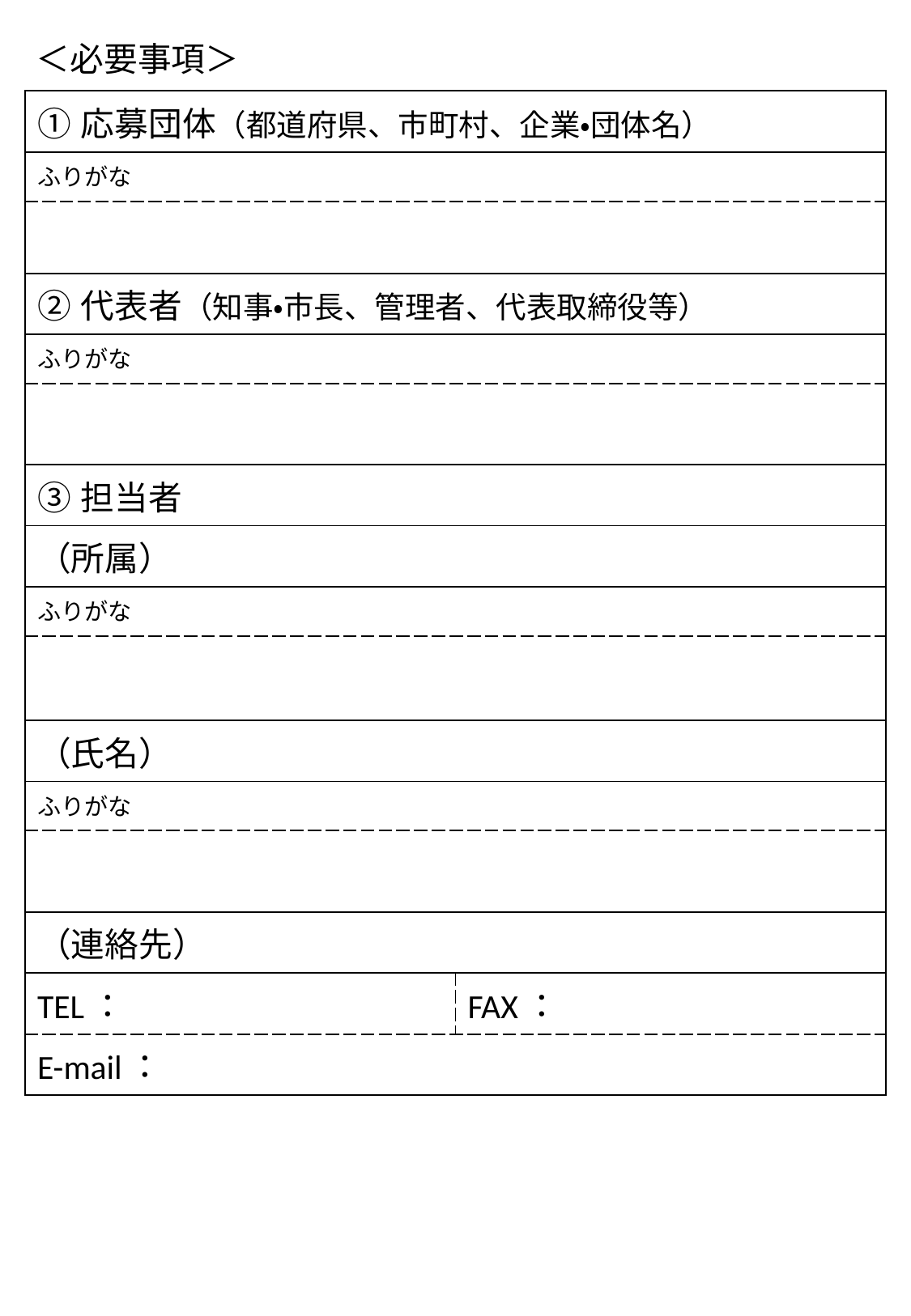

＜必要事項＞
| ①応募団体（都道府県、市町村、企業・団体名） |  |
| --- | --- |
| ふりがな |  |
|  |  |
| ②代表者（知事・市長、管理者、代表取締役等） |  |
| ふりがな |  |
|  |  |
| ③担当者 |  |
| （所属） |  |
| ふりがな |  |
|  |  |
| （氏名） |  |
| ふりがな |  |
|  |  |
| （連絡先） |  |
| TEL： | FAX： |
| E-mail： |  |